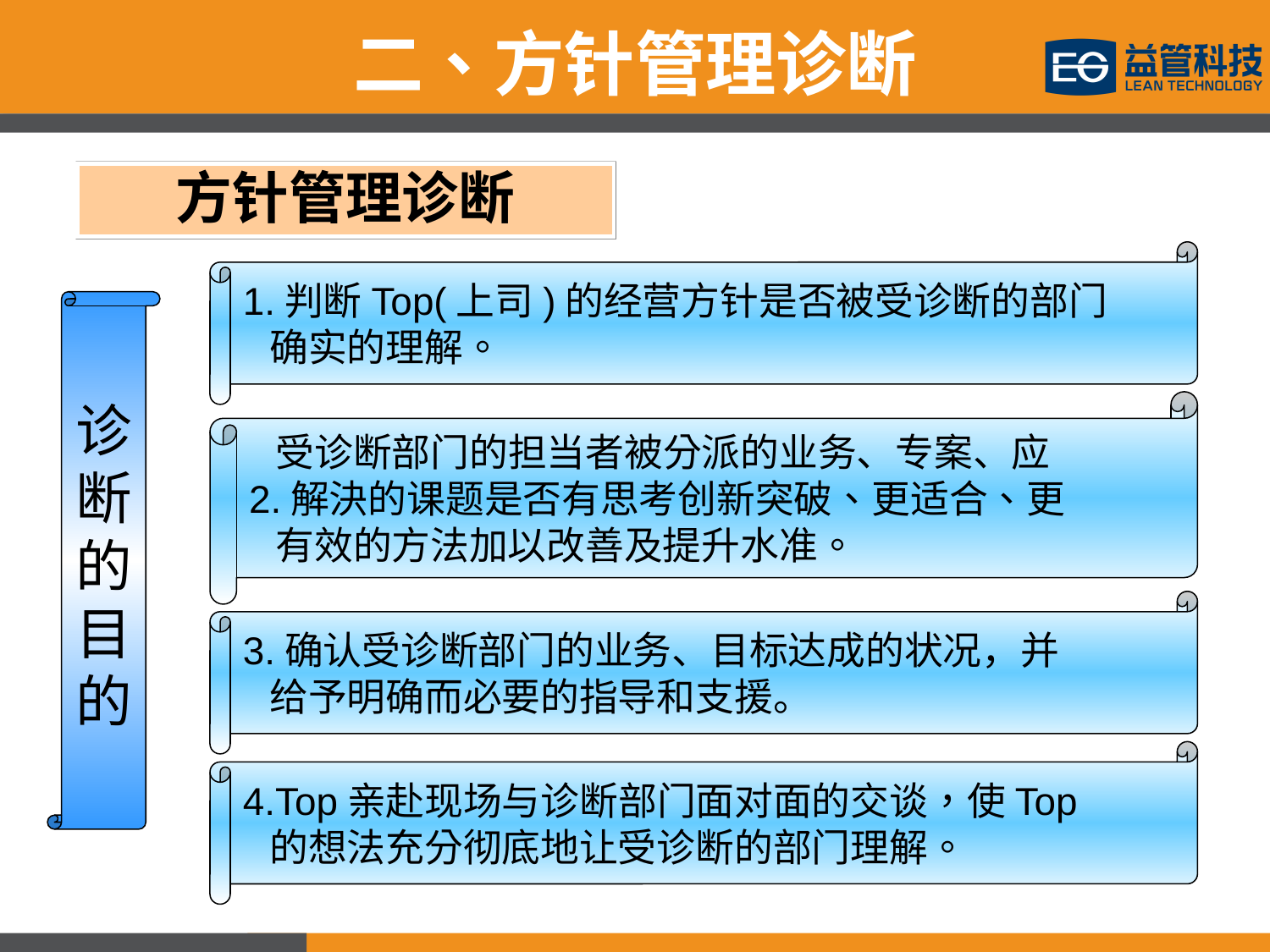

二、方针管理诊断
方针管理诊断

1.判断Top(上司)的经营方针是否被受诊断的部门
  确实的理解。

诊
断
的
目
的

  受诊断部门的担当者被分派的业务、专案、应
2.解決的课题是否有思考创新突破、更适合、更
  有效的方法加以改善及提升水准。

3.确认受诊断部门的业务、目标达成的状况，并
  给予明确而必要的指导和支援。

4.Top亲赴现场与诊断部门面对面的交谈，使Top
  的想法充分彻底地让受诊断的部门理解。